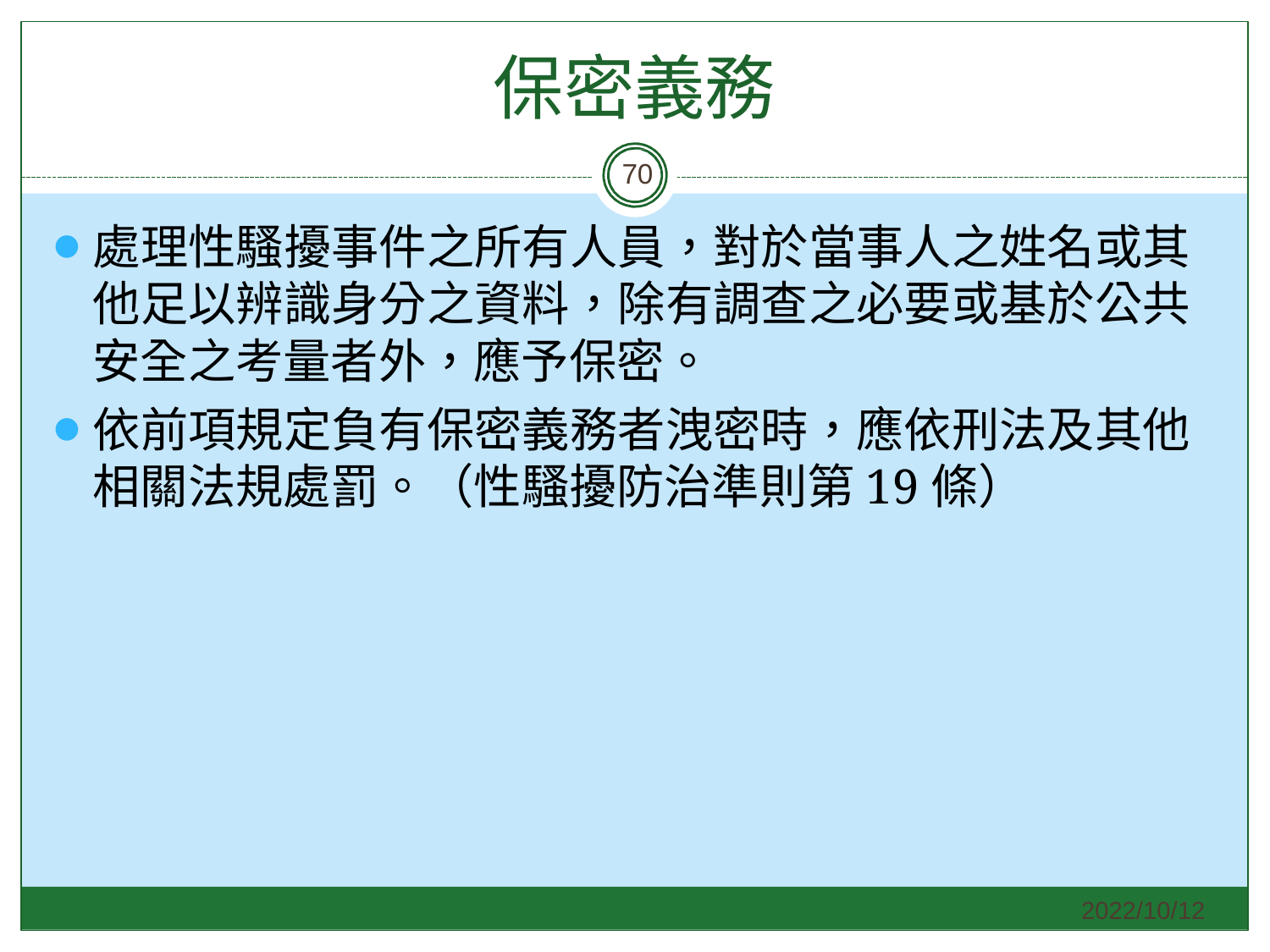

# 保密義務
70

處理性騷擾事件之所有人員，對於當事人之姓名或其 他足以辨識身分之資料，除有調查之必要或基於公共 安全之考量者外，應予保密。
依前項規定負有保密義務者洩密時，應依刑法及其他 相關法規處罰。（性騷擾防治準則第19條）
2022/10/12